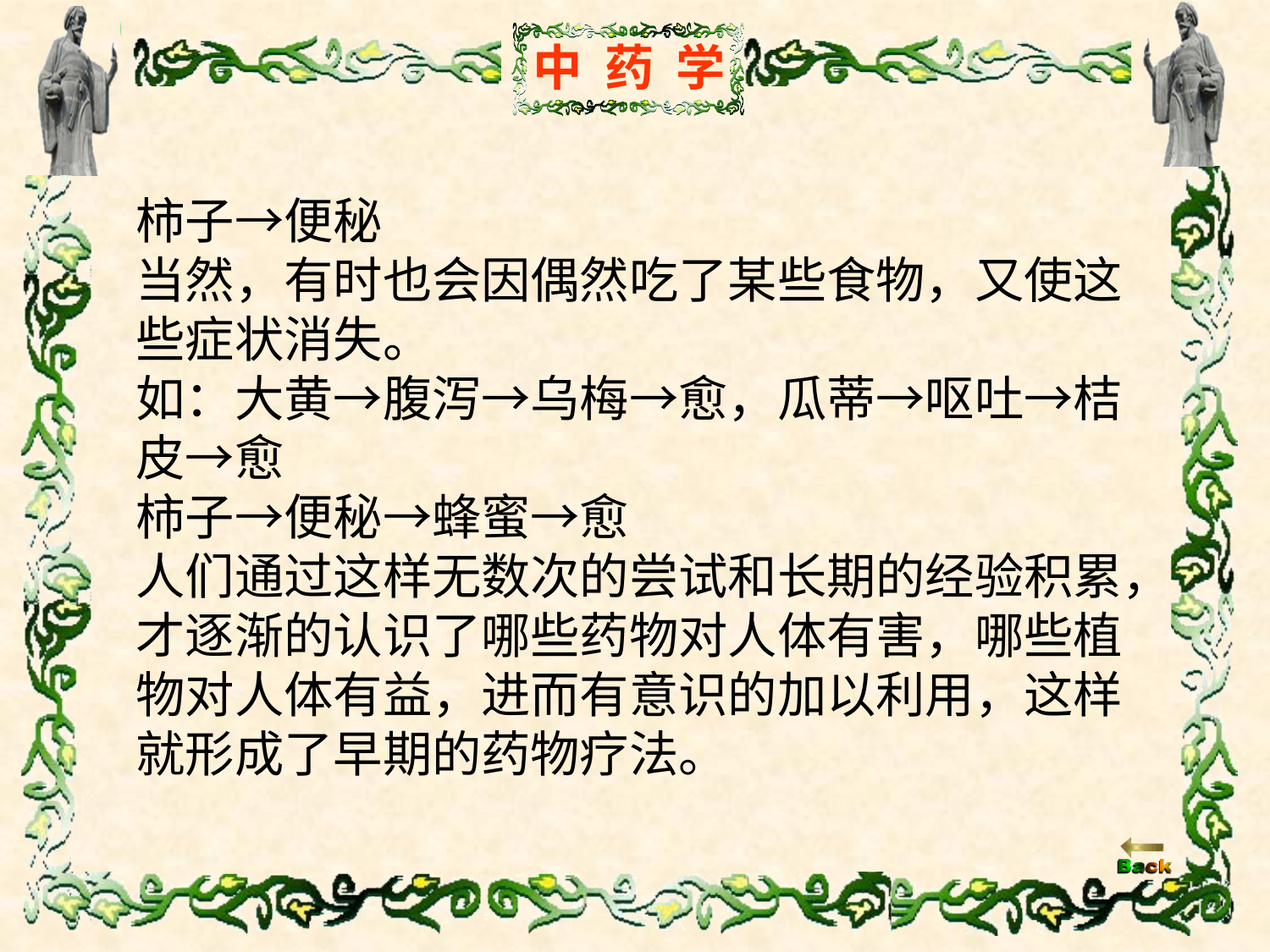

柿子→便秘
当然，有时也会因偶然吃了某些食物，又使这些症状消失。
如：大黄→腹泻→乌梅→愈，瓜蒂→呕吐→桔皮→愈
柿子→便秘→蜂蜜→愈
人们通过这样无数次的尝试和长期的经验积累，才逐渐的认识了哪些药物对人体有害，哪些植物对人体有益，进而有意识的加以利用，这样就形成了早期的药物疗法。